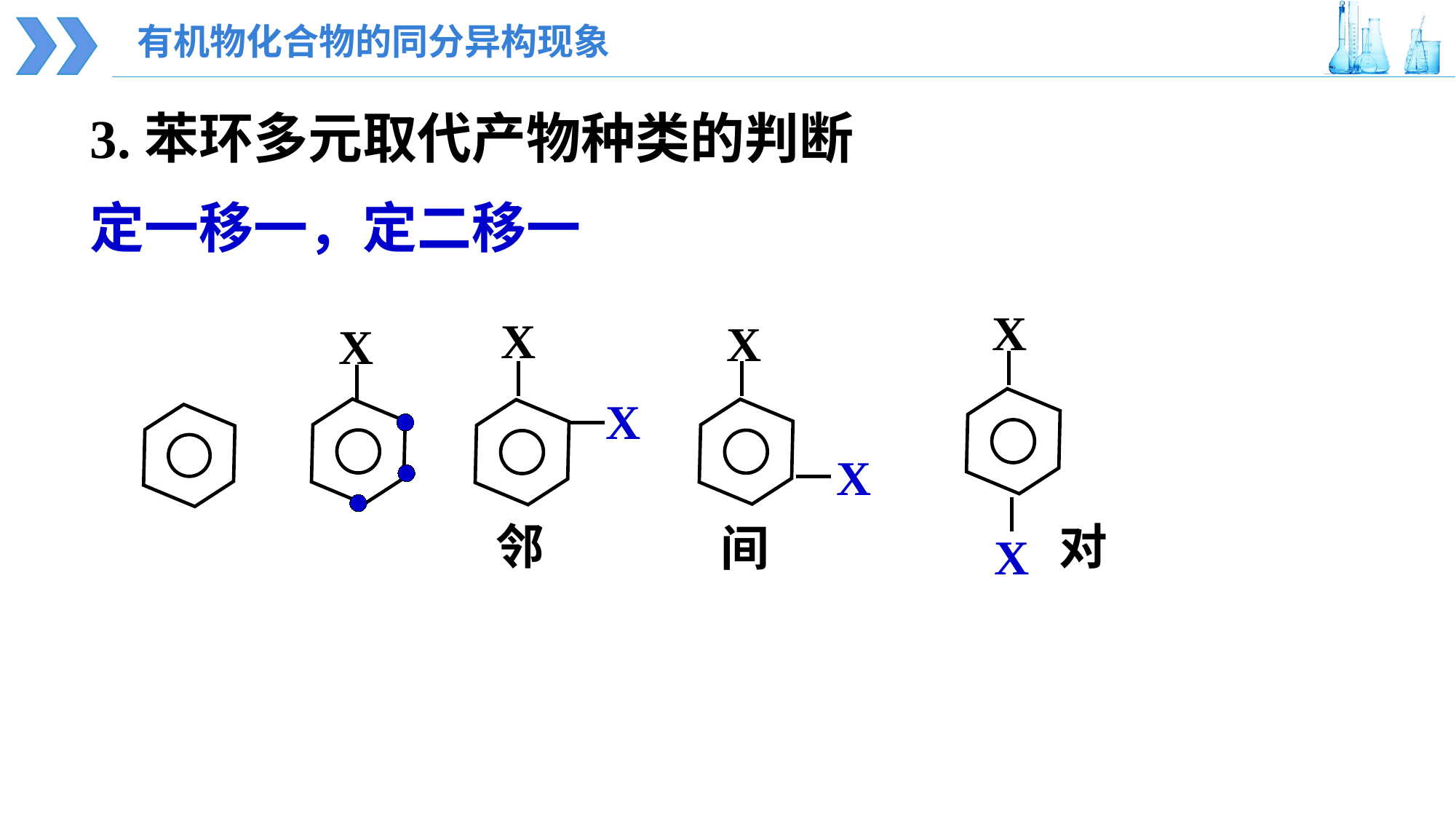

有机物化合物的同分异构现象
3.苯环多元取代产物种类的判断
定一移一，定二移一
X

X
X

X
X

X
X

对
邻
间